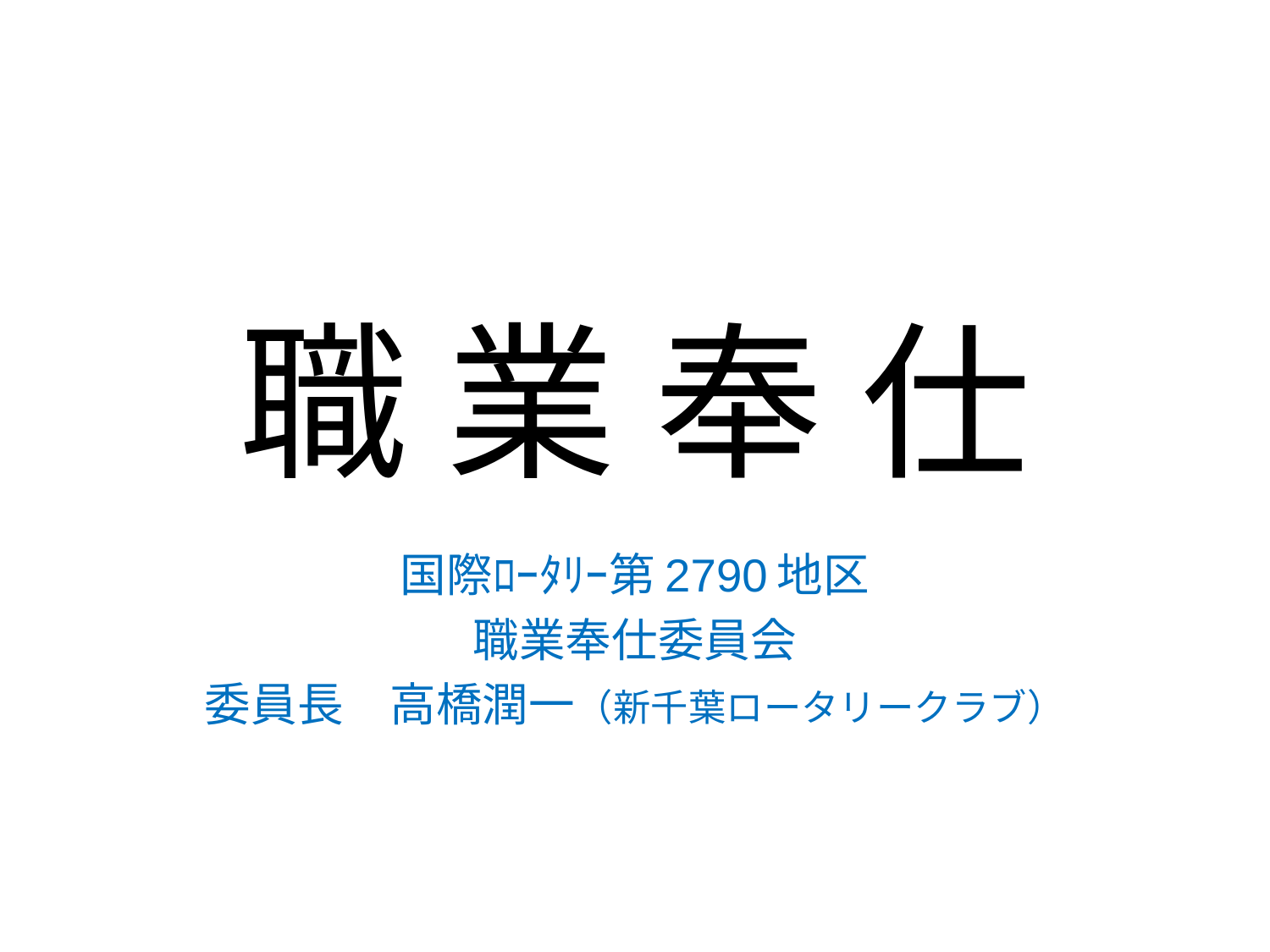

# 職 業 奉 仕
国際ﾛｰﾀﾘｰ第2790地区
職業奉仕委員会
委員長　高橋潤一（新千葉ロータリークラブ）